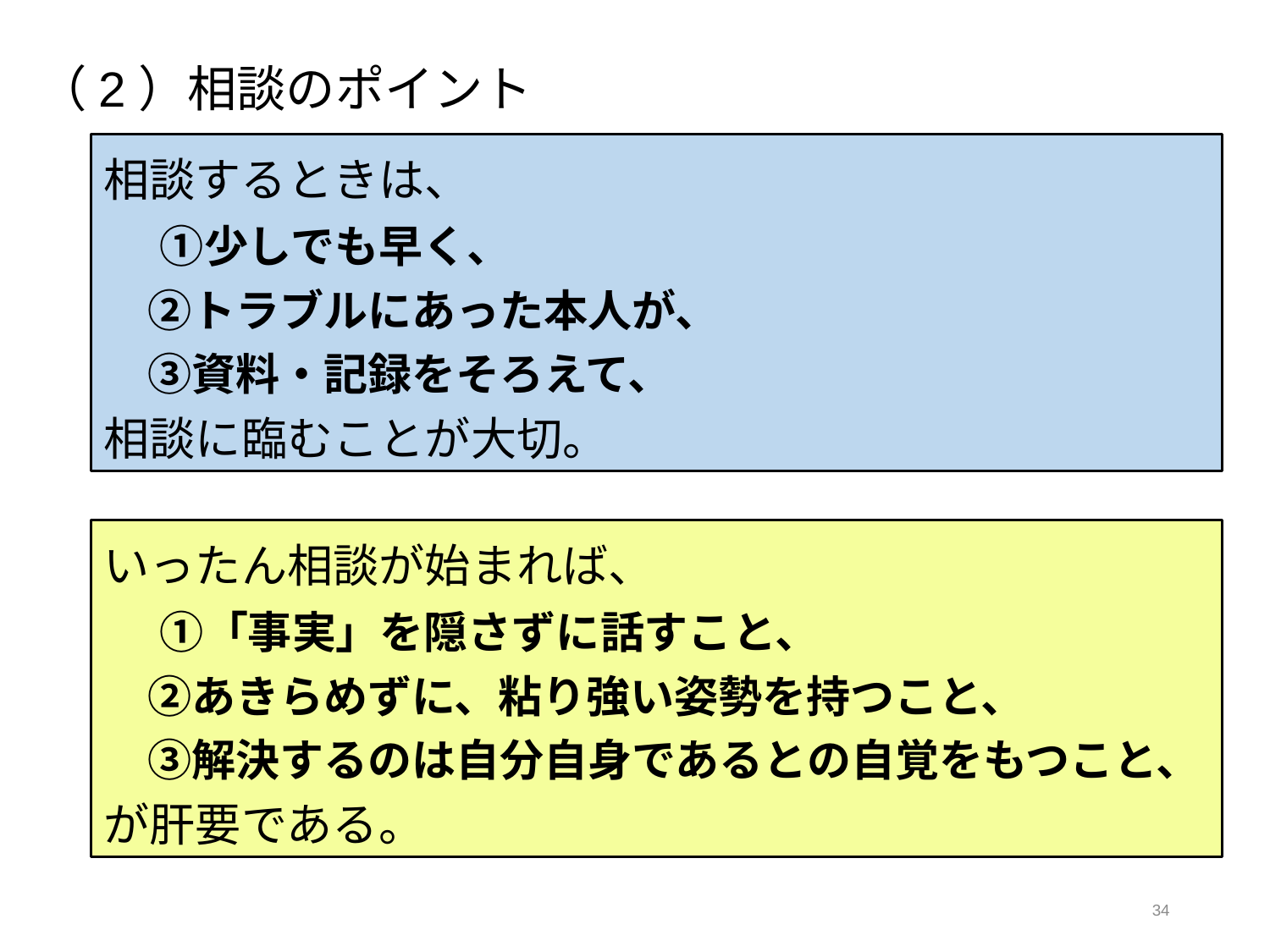

（2）相談のポイント
相談するときは、
　 ①少しでも早く、
　②トラブルにあった本人が、
　③資料・記録をそろえて、
相談に臨むことが大切。
いったん相談が始まれば、
　 ①「事実」を隠さずに話すこと、
　②あきらめずに、粘り強い姿勢を持つこと、
　③解決するのは自分自身であるとの自覚をもつこと、
が肝要である。
34